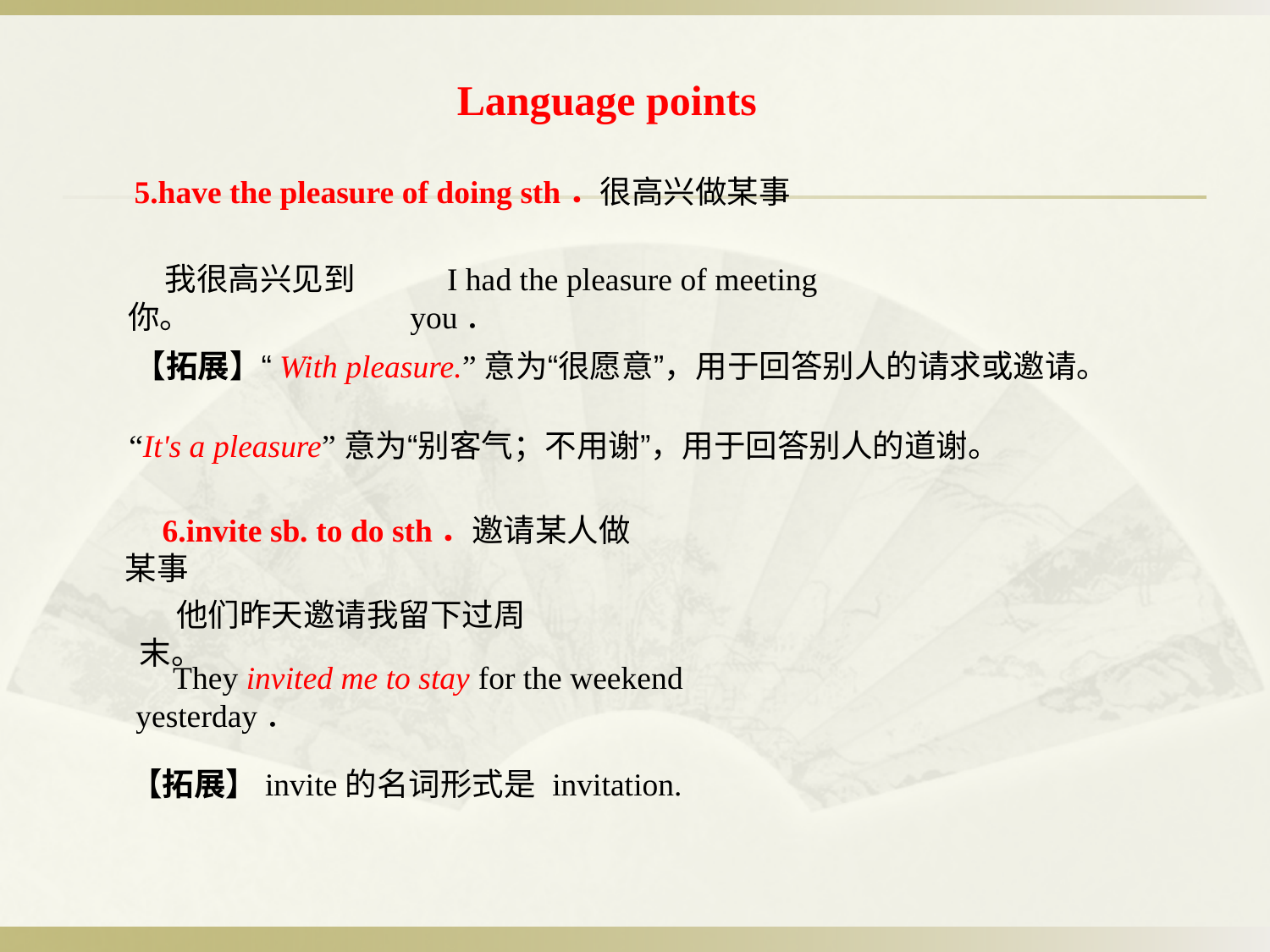

Language points
5.have the pleasure of doing sth．很高兴做某事
我很高兴见到你。
I had the pleasure of meeting you．
【拓展】“With pleasure.”意为“很愿意”，用于回答别人的请求或邀请。
“It's a pleasure”意为“别客气；不用谢”，用于回答别人的道谢。
6.invite sb. to do sth．邀请某人做某事
他们昨天邀请我留下过周末。

They invited me to stay for the weekend yesterday．
【拓展】invite的名词形式是 invitation.